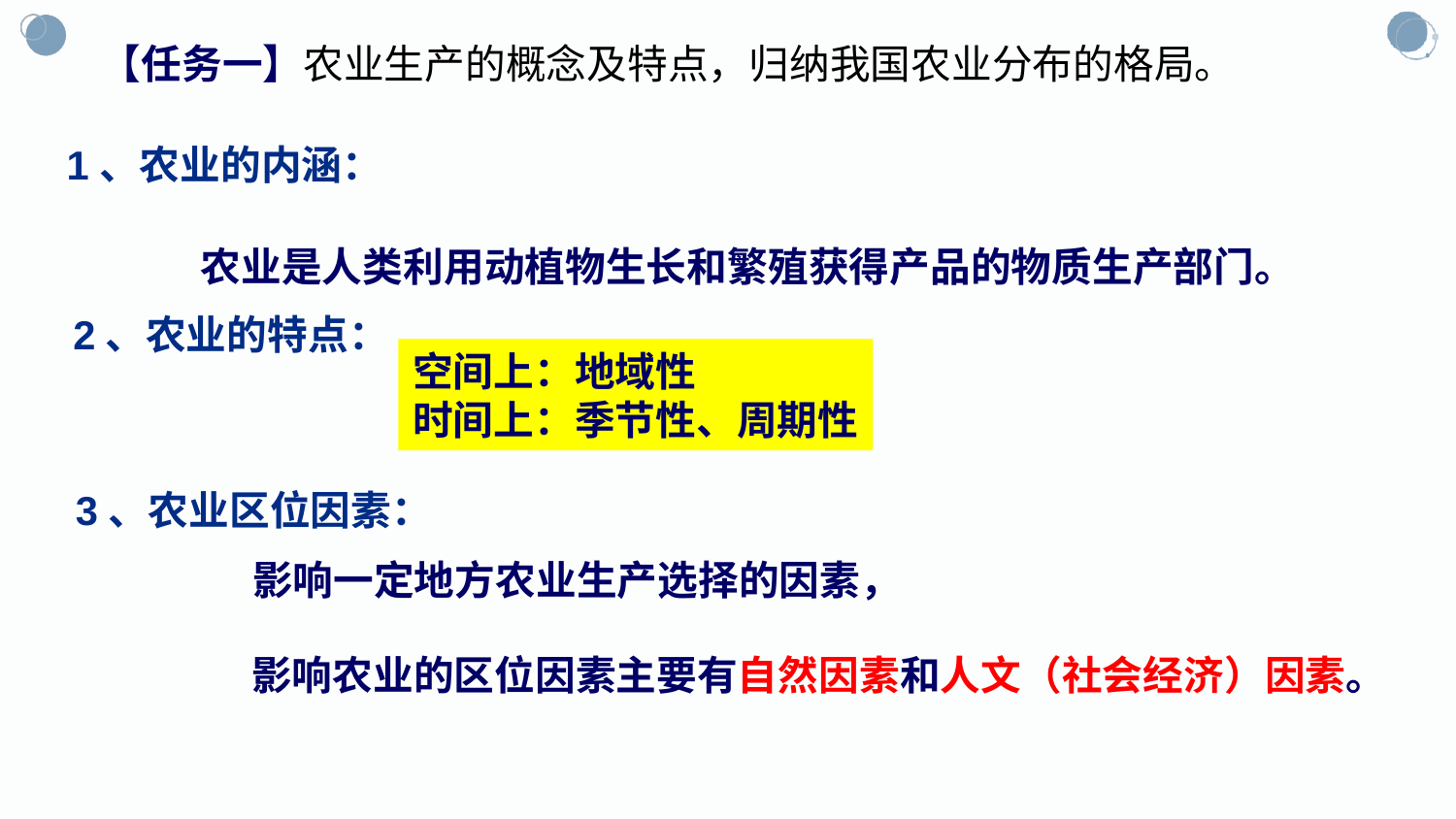

【任务一】农业生产的概念及特点，归纳我国农业分布的格局。
1、农业的内涵：
农业是人类利用动植物生长和繁殖获得产品的物质生产部门。
2、农业的特点：
空间上：地域性
时间上：季节性、周期性
3、农业区位因素：
影响一定地方农业生产选择的因素，
影响农业的区位因素主要有自然因素和人文（社会经济）因素。